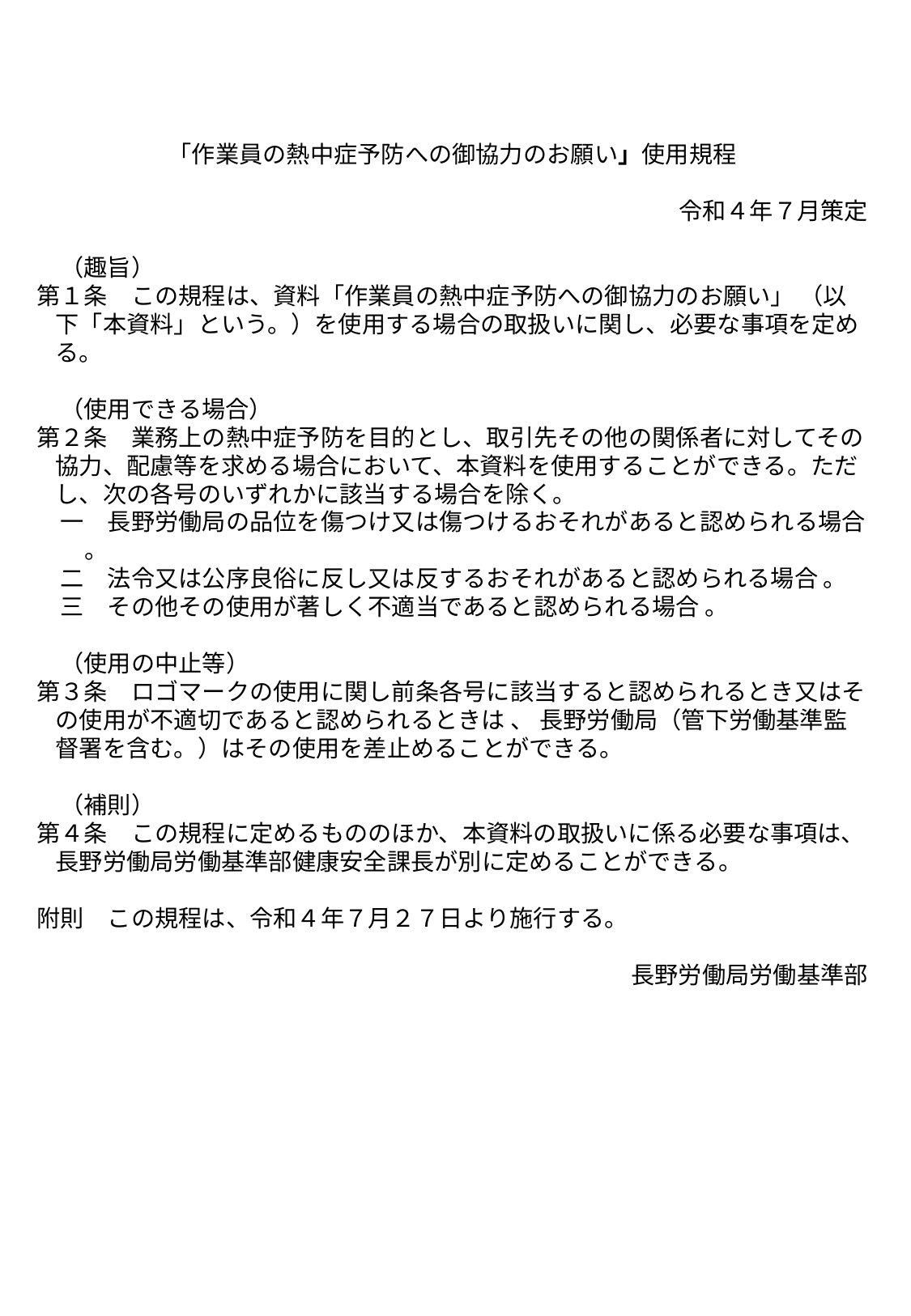

「作業員の熱中症予防への御協力のお願い」使用規程

令和４年７月策定

　（趣旨）
第１条　この規程は、資料「作業員の熱中症予防への御協力のお願い」 （以下「本資料」という。）を使用する場合の取扱いに関し、必要な事項を定める。

　（使用できる場合）
第２条　業務上の熱中症予防を目的とし、取引先その他の関係者に対してその協力、配慮等を求める場合において、本資料を使用することができる。ただし、次の各号のいずれかに該当する場合を除く。
　一　長野労働局の品位を傷つけ又は傷つけるおそれがあると認められる場合 。
　二　法令又は公序良俗に反し又は反するおそれがあると認められる場合 。
　三　その他その使用が著しく不適当であると認められる場合 。

　（使用の中止等）
第３条　ロゴマークの使用に関し前条各号に該当すると認められるとき又はその使用が不適切であると認められるときは 、 長野労働局（管下労働基準監督署を含む。）はその使用を差止めることができる。

　（補則）
第４条　この規程に定めるもののほか、本資料の取扱いに係る必要な事項は、 長野労働局労働基準部健康安全課長が別に定めることができる。

附則　この規程は、令和４年７月２７日より施行する。

長野労働局労働基準部